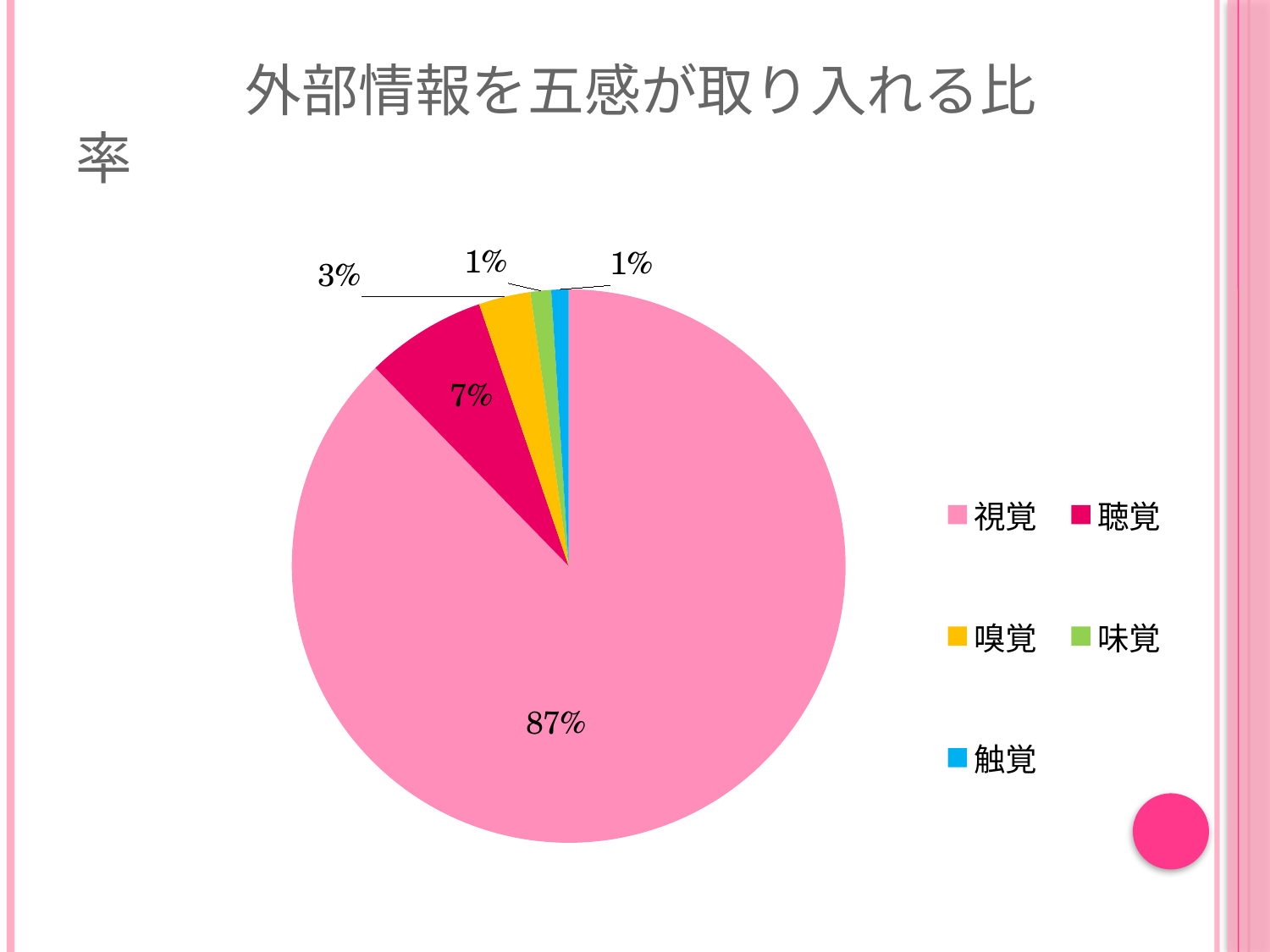

# 外部情報を五感が取り入れる比率

### Chart

| Category | 売上高 |
|---|---|
| 視覚 | 87.0 |
| 聴覚 | 7.0 |
| 嗅覚 | 3.0 |
| 味覚 | 1.2 |
| 触覚 | 1.0 |